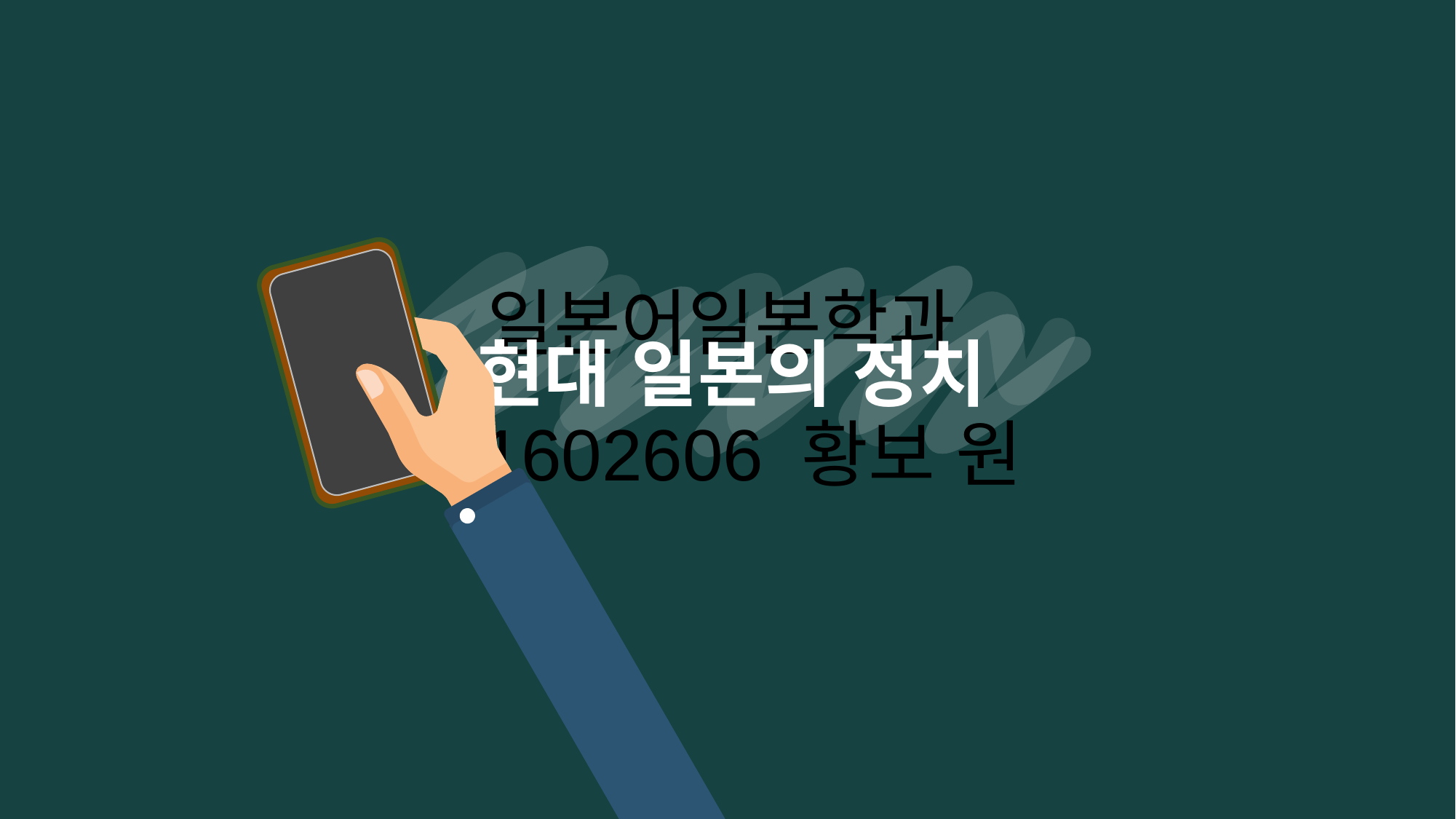

일본어일본학과
21602606 황보 원

현대 일본의 정치